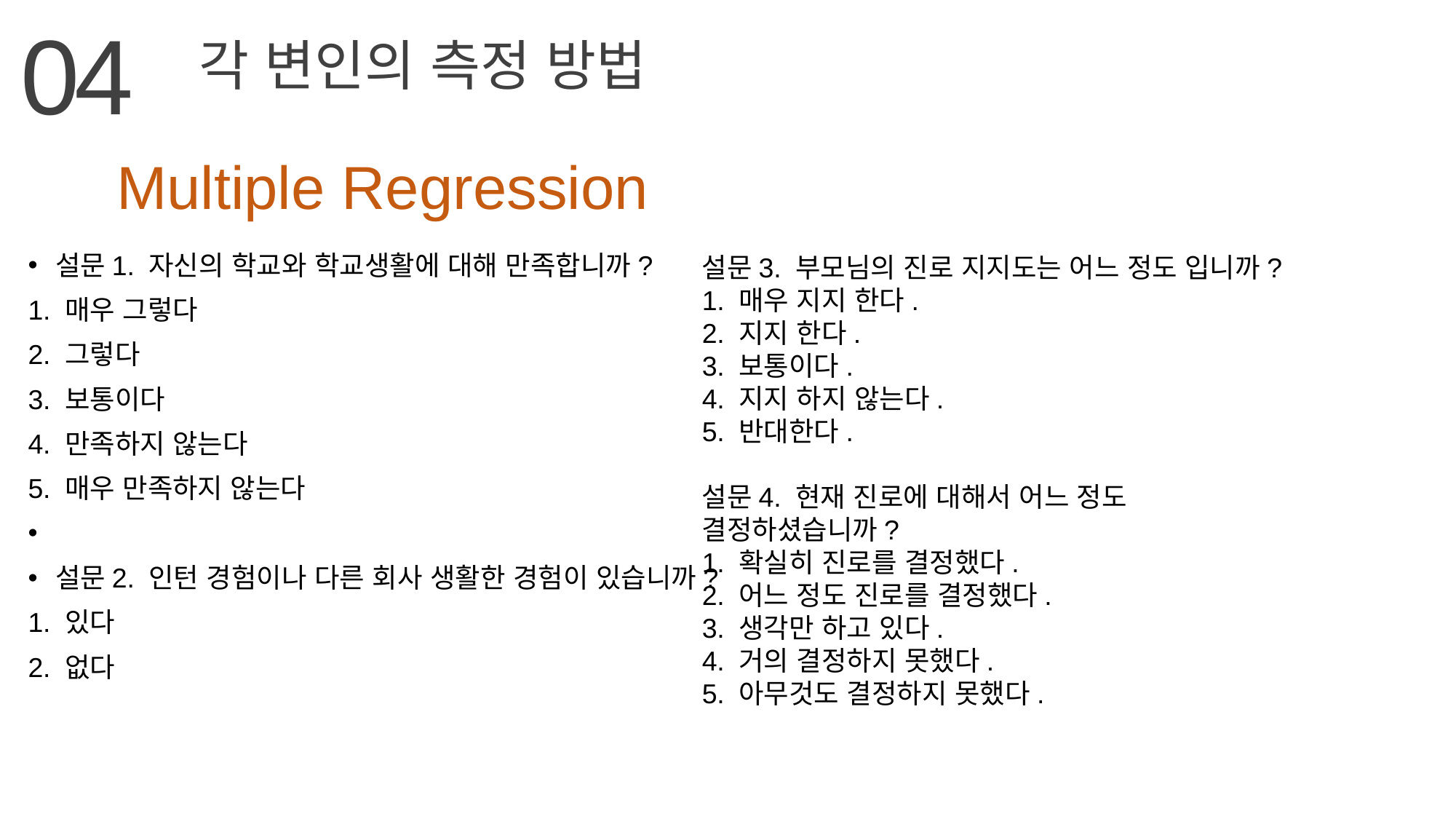

04
각 변인의 측정 방법
Multiple Regression
설문3. 부모님의 진로 지지도는 어느 정도 입니까?
1. 매우 지지 한다.
2. 지지 한다.
3. 보통이다.
4. 지지 하지 않는다.
5. 반대한다.

설문4. 현재 진로에 대해서 어느 정도 결정하셨습니까?
1. 확실히 진로를 결정했다.
2. 어느 정도 진로를 결정했다.
3. 생각만 하고 있다.
4. 거의 결정하지 못했다.
5. 아무것도 결정하지 못했다.

설문1. 자신의 학교와 학교생활에 대해 만족합니까?
1. 매우 그렇다
2. 그렇다
3. 보통이다
4. 만족하지 않는다
5. 매우 만족하지 않는다

설문2. 인턴 경험이나 다른 회사 생활한 경험이 있습니까?
1. 있다
2. 없다